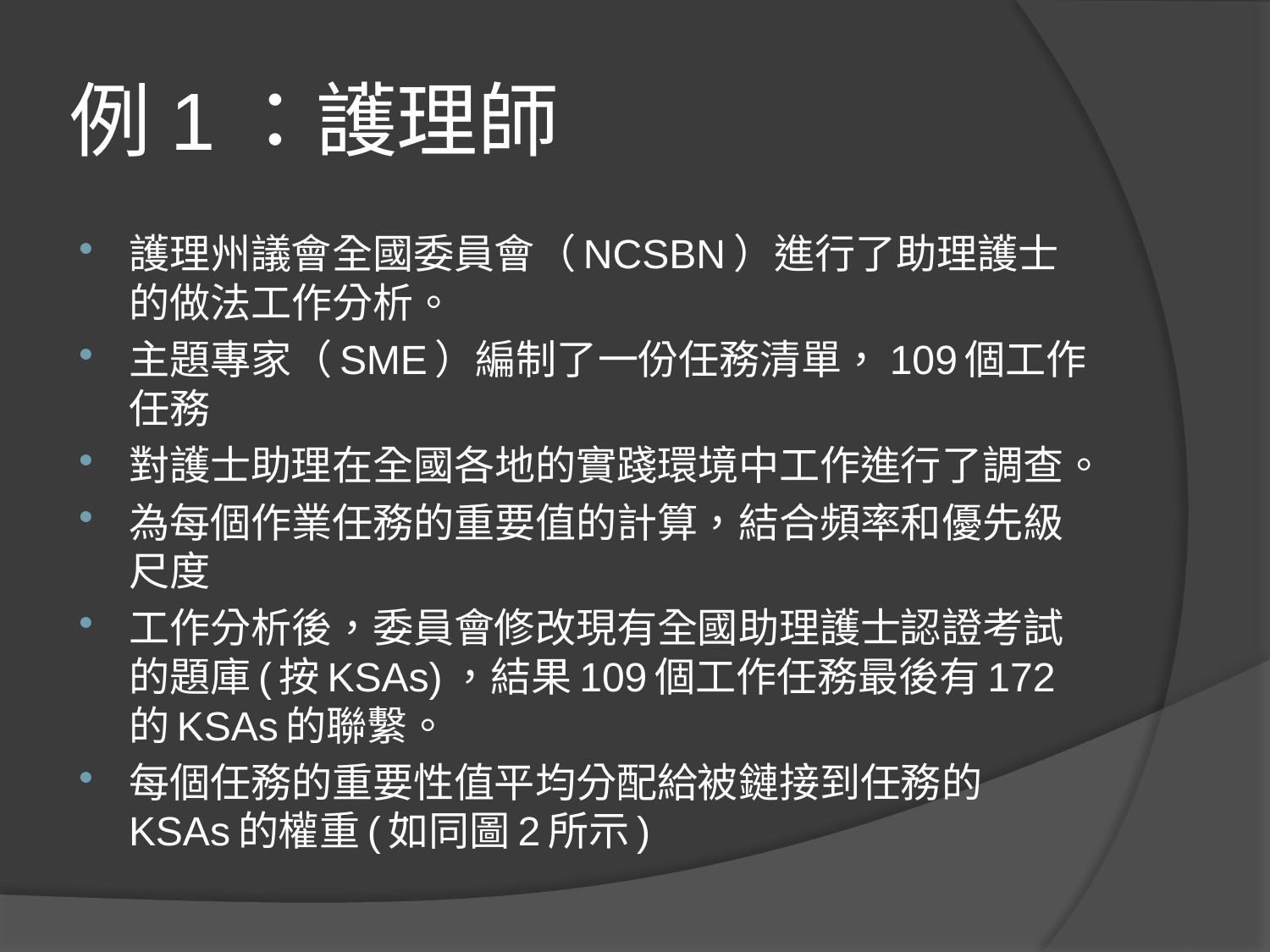

# 例1：護理師
護理州議會全國委員會（NCSBN）進行了助理護士的做法工作分析。
主題專家（SME）編制了一份任務清單，109個工作任務
對護士助理在全國各地的實踐環境中工作進行了調查。
為每個作業任務的重要值的計算，結合頻率和優先級尺度
工作分析後，委員會修改現有全國助理護士認證考試的題庫(按KSAs)，結果109個工作任務最後有172的KSAs的聯繫。
每個任務的重要性值平均分配給被鏈接到任務的KSAs的權重(如同圖2所示)